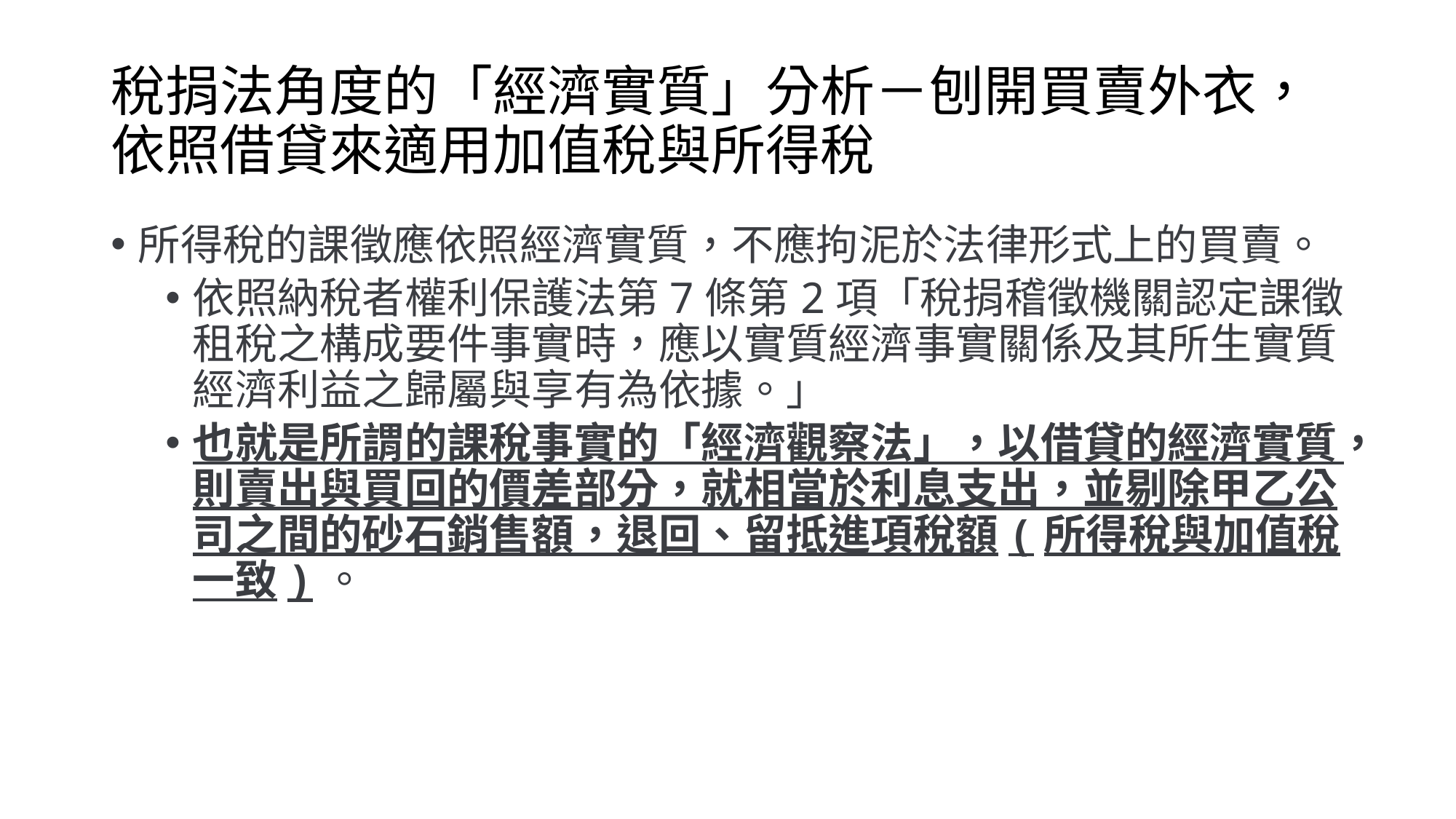

# 稅捐法角度的「經濟實質」分析－刨開買賣外衣，依照借貸來適用加值稅與所得稅
所得稅的課徵應依照經濟實質，不應拘泥於法律形式上的買賣。
依照納稅者權利保護法第7條第2項「稅捐稽徵機關認定課徵租稅之構成要件事實時，應以實質經濟事實關係及其所生實質經濟利益之歸屬與享有為依據。」
也就是所謂的課稅事實的「經濟觀察法」，以借貸的經濟實質，則賣出與買回的價差部分，就相當於利息支出，並剔除甲乙公司之間的砂石銷售額，退回、留抵進項稅額(所得稅與加值稅一致)。